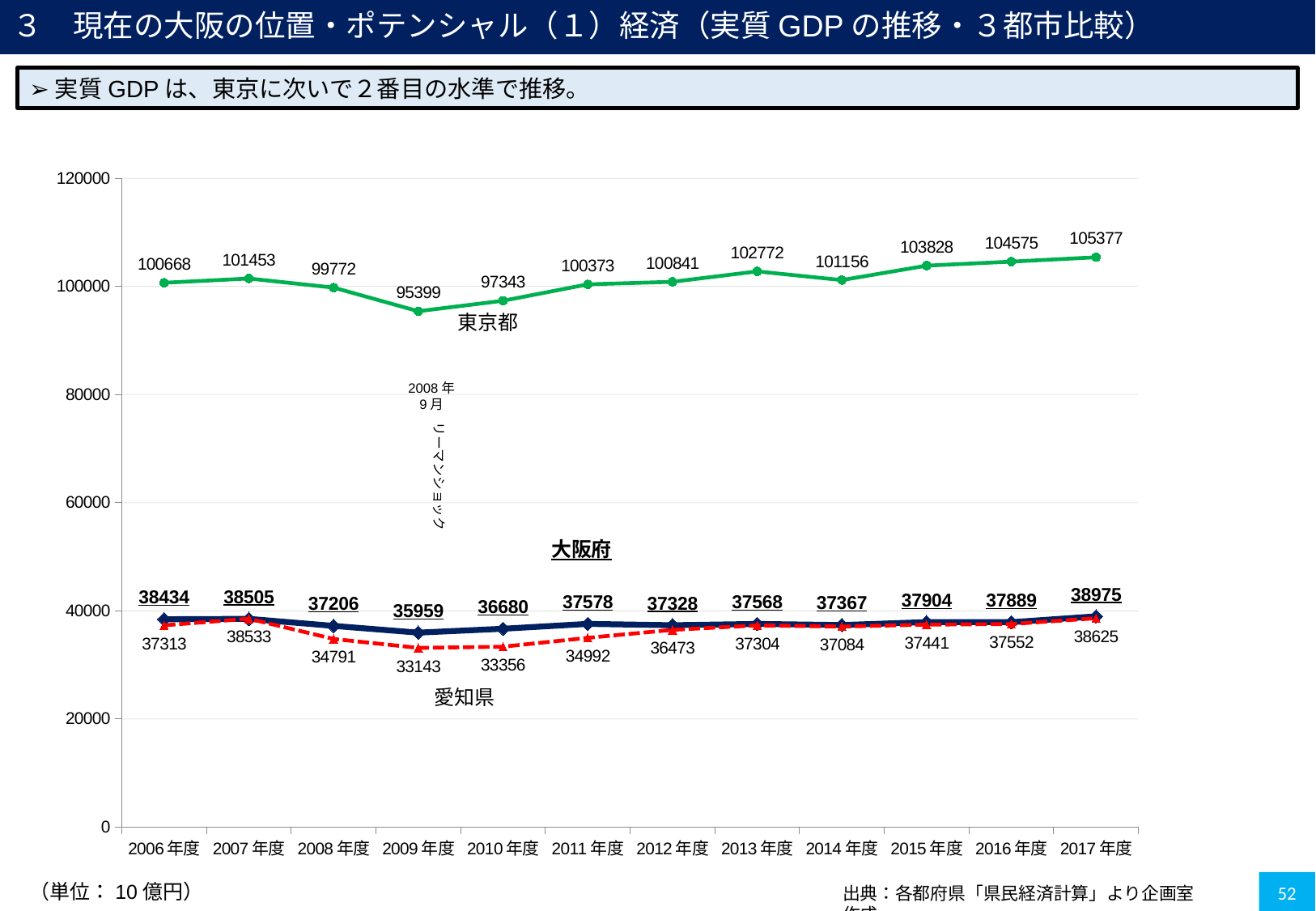

３　現在の大阪の位置・ポテンシャル（１）経済（実質GDPの推移・３都市比較）
➢実質GDPは、東京に次いで２番目の水準で推移。

### Chart

| Category | 大阪府 | 東京都 | 愛知県 |
|---|---|---|---|
| 2006年度 | 38434.0 | 100668.0 | 37313.0 |
| 2007年度 | 38505.0 | 101453.0 | 38533.0 |
| 2008年度 | 37206.0 | 99772.0 | 34791.0 |
| 2009年度 | 35959.0 | 95399.0 | 33143.0 |
| 2010年度 | 36680.0 | 97343.0 | 33356.0 |
| 2011年度 | 37578.0 | 100373.0 | 34992.0 |
| 2012年度 | 37328.0 | 100841.0 | 36473.0 |
| 2013年度 | 37568.0 | 102772.0 | 37304.0 |
| 2014年度 | 37367.0 | 101156.0 | 37084.0 |
| 2015年度 | 37904.0 | 103828.0 | 37441.0 |
| 2016年度 | 37889.0 | 104575.0 | 37552.0 |
| 2017年度 | 38975.0 | 105377.0 | 38625.0 |
東京都
2008年
9月
リーマンショック
大阪府
愛知県
52
（単位：10億円）
出典：各都府県「県民経済計算」より企画室作成